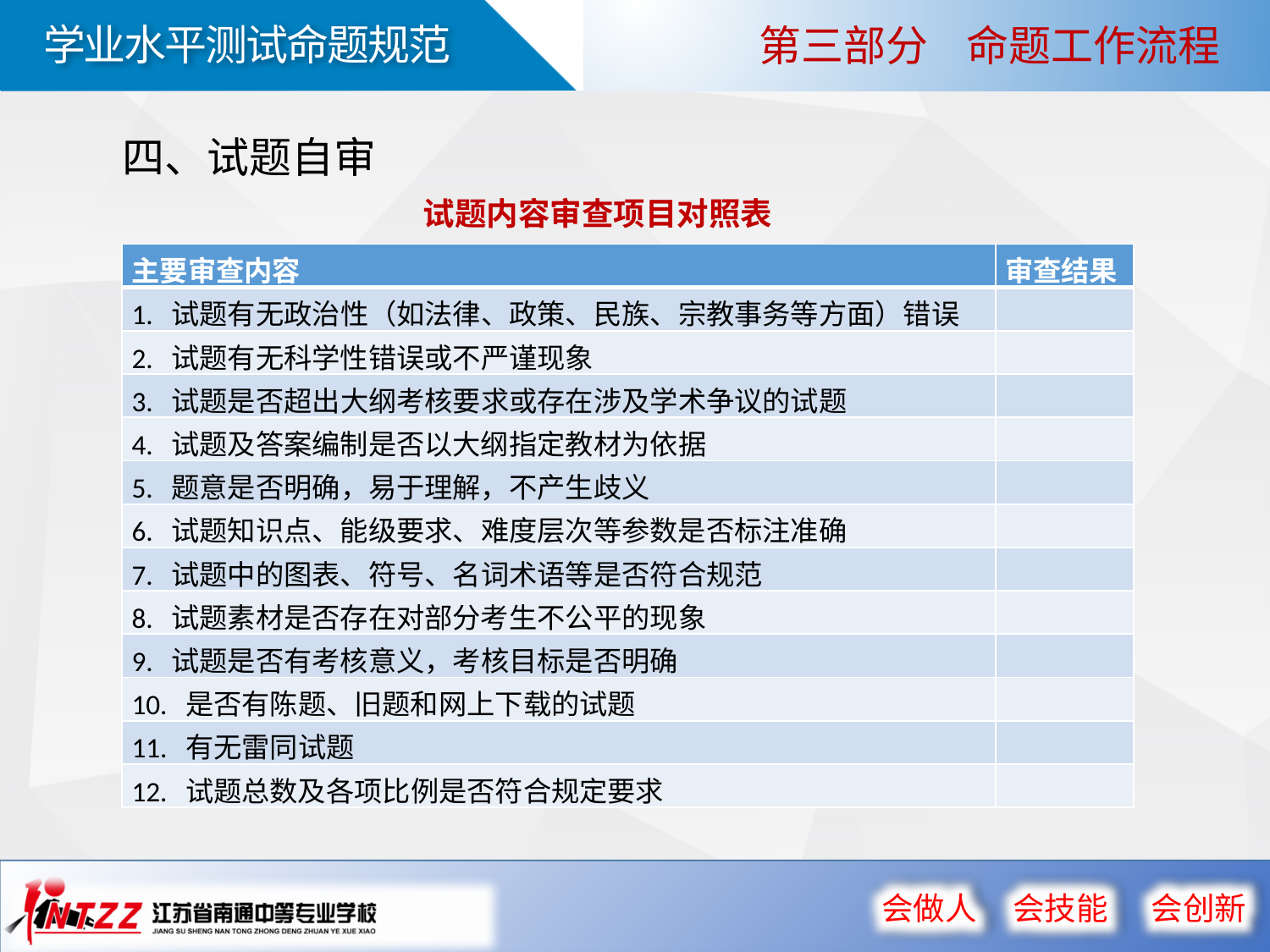

第三部分    命题工作流程
四、试题自审
试题内容审查项目对照表
| 主要审查内容 | 审查结果 |
| --- | --- |
| 1. 试题有无政治性（如法律、政策、民族、宗教事务等方面）错误 |  |
| 2. 试题有无科学性错误或不严谨现象 |  |
| 3. 试题是否超出大纲考核要求或存在涉及学术争议的试题 |  |
| 4. 试题及答案编制是否以大纲指定教材为依据 |  |
| 5. 题意是否明确，易于理解，不产生歧义 |  |
| 6. 试题知识点、能级要求、难度层次等参数是否标注准确 |  |
| 7. 试题中的图表、符号、名词术语等是否符合规范 |  |
| 8. 试题素材是否存在对部分考生不公平的现象 |  |
| 9. 试题是否有考核意义，考核目标是否明确 |  |
| 10. 是否有陈题、旧题和网上下载的试题 |  |
| 11. 有无雷同试题 |  |
| 12. 试题总数及各项比例是否符合规定要求 |  |